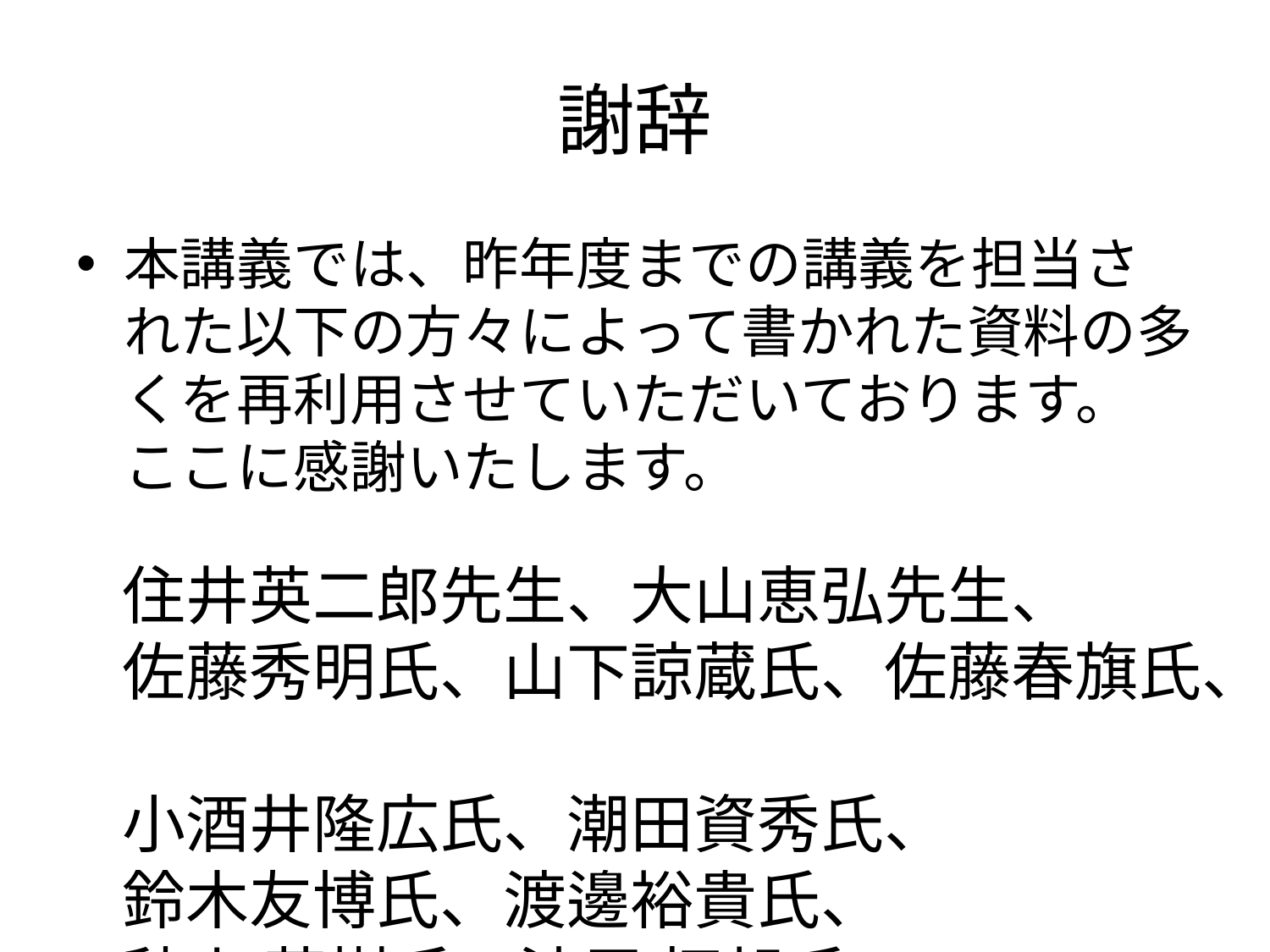

# 謝辞
本講義では、昨年度までの講義を担当された以下の方々によって書かれた資料の多くを再利用させていただいております。
ここに感謝いたします。
住井英二郎先生、大山恵弘先生、
佐藤秀明氏、山下諒蔵氏、佐藤春旗氏、
小酒井隆広氏、潮田資秀氏、
鈴木友博氏、渡邊裕貴氏、
秋山 茂樹氏、池尻 拓朗氏